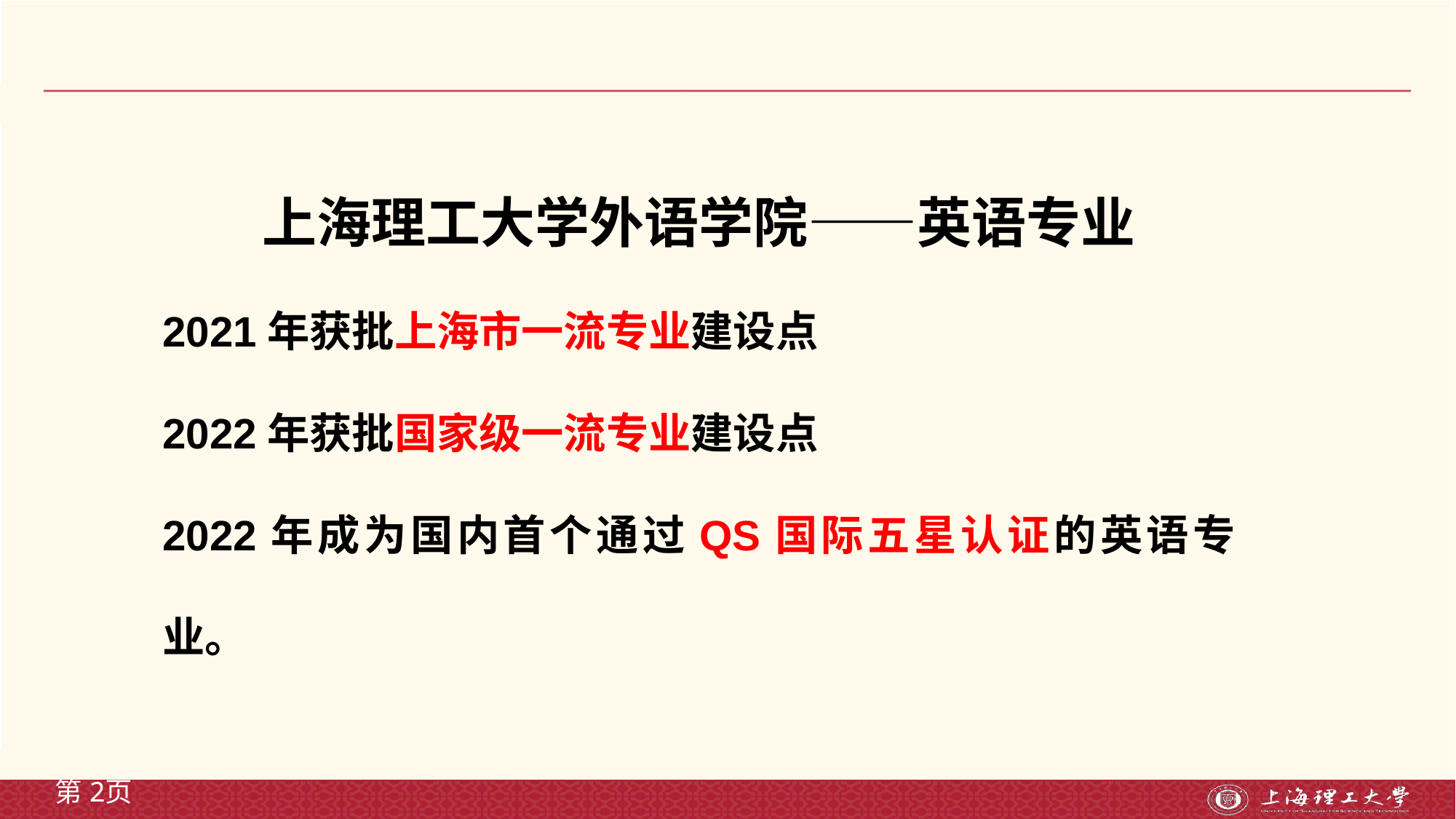

上海理工大学外语学院——英语专业
2021年获批上海市一流专业建设点
2022年获批国家级一流专业建设点
2022年成为国内首个通过QS国际五星认证的英语专业。
第2页